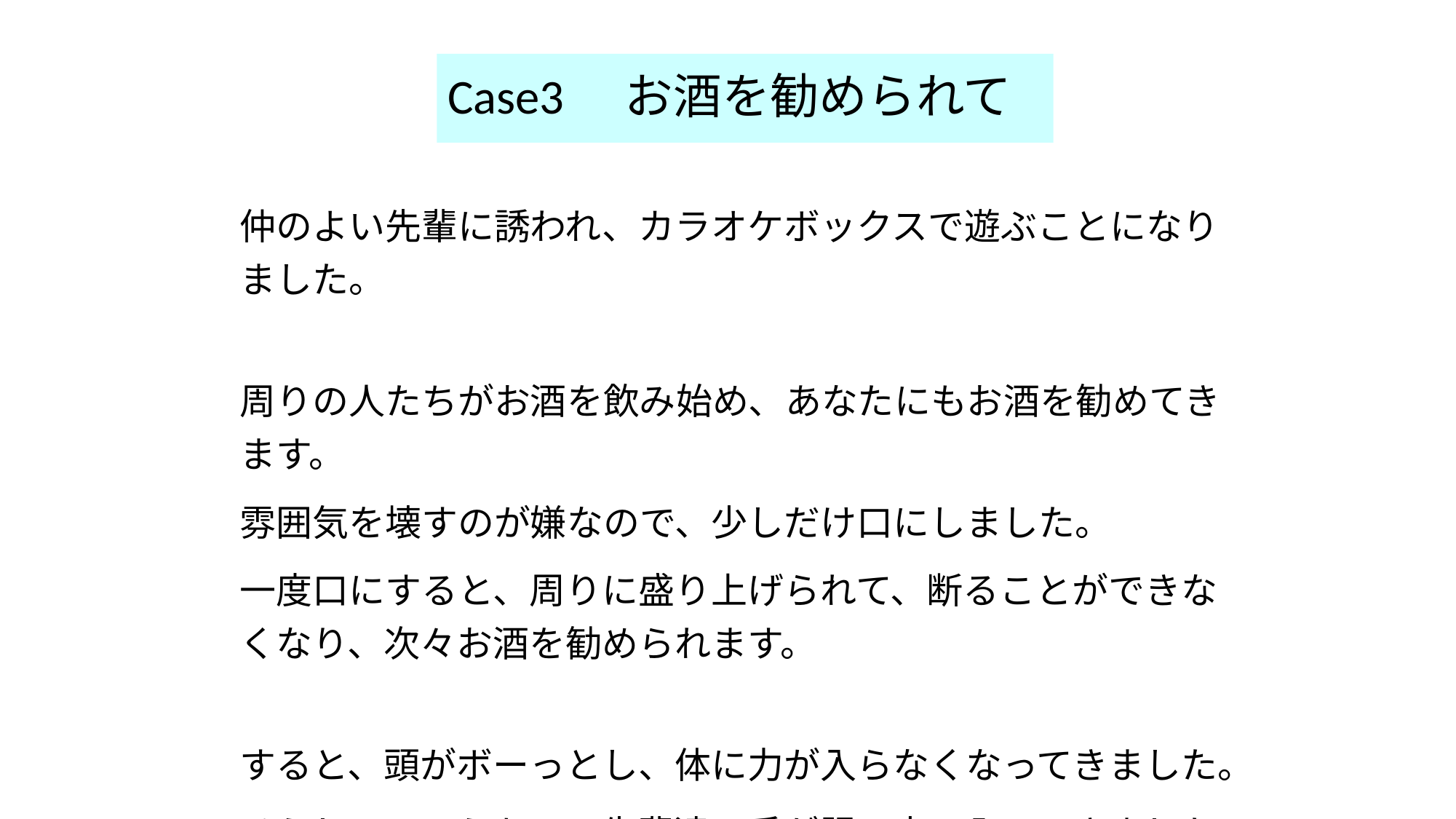

# Case3　お酒を勧められて
仲のよい先輩に誘われ、カラオケボックスで遊ぶことになりました。

周りの人たちがお酒を飲み始め、あなたにもお酒を勧めてきます。
雰囲気を壊すのが嫌なので、少しだけ口にしました。
一度口にすると、周りに盛り上げられて、断ることができなくなり、次々お酒を勧められます。

すると、頭がボーっとし、体に力が入らなくなってきました。
そうしているうちに、先輩達の手が服の中に入ってきました。